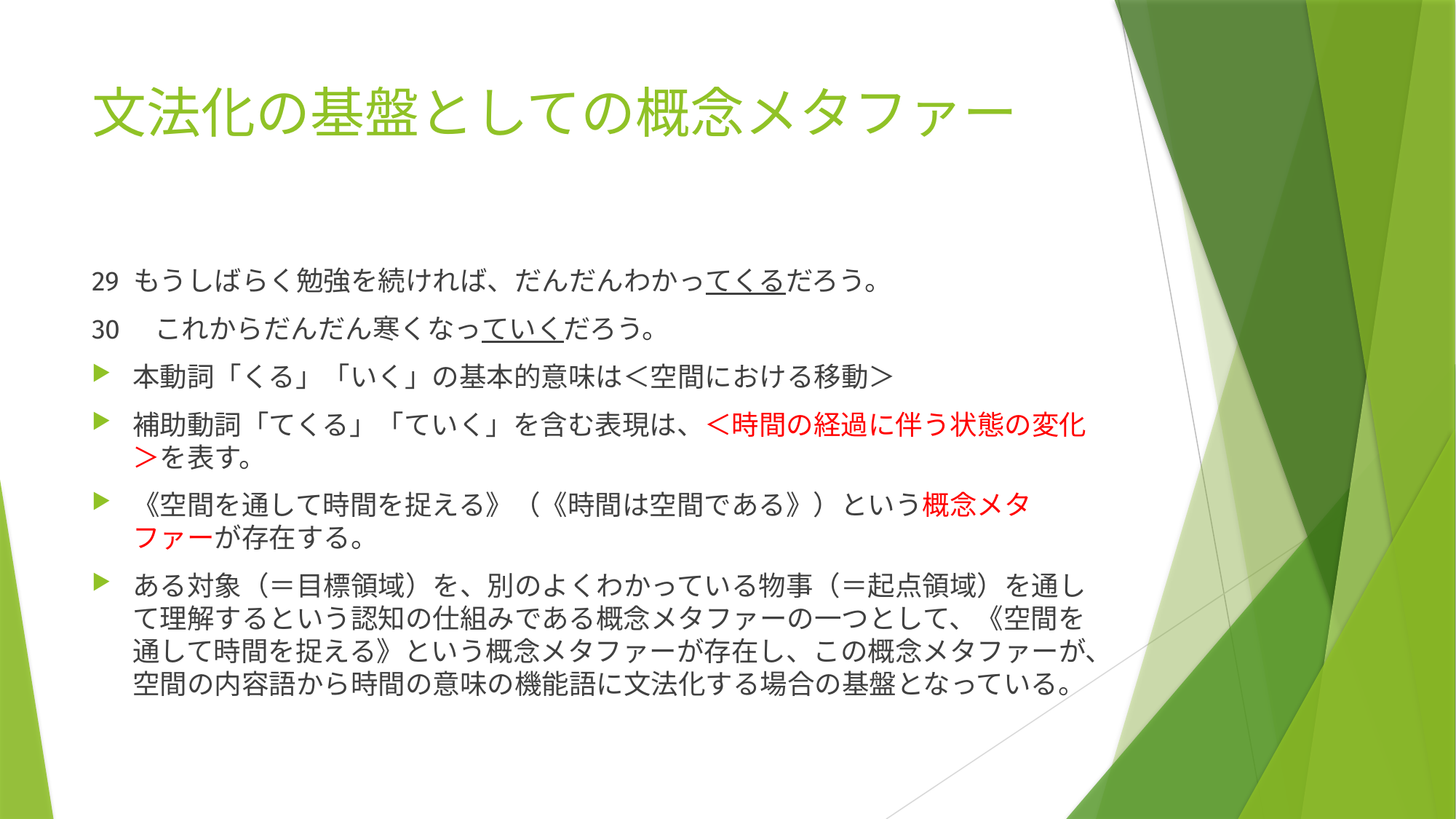

# 文法化の基盤としての概念メタファー
29 もうしばらく勉強を続ければ、だんだんわかってくるだろう。
30　これからだんだん寒くなっていくだろう。
本動詞「くる」「いく」の基本的意味は＜空間における移動＞
補助動詞「てくる」「ていく」を含む表現は、＜時間の経過に伴う状態の変化＞を表す。
《空間を通して時間を捉える》（《時間は空間である》）という概念メタファーが存在する。
ある対象（＝目標領域）を、別のよくわかっている物事（＝起点領域）を通して理解するという認知の仕組みである概念メタファーの一つとして、《空間を通して時間を捉える》という概念メタファーが存在し、この概念メタファーが、空間の内容語から時間の意味の機能語に文法化する場合の基盤となっている。